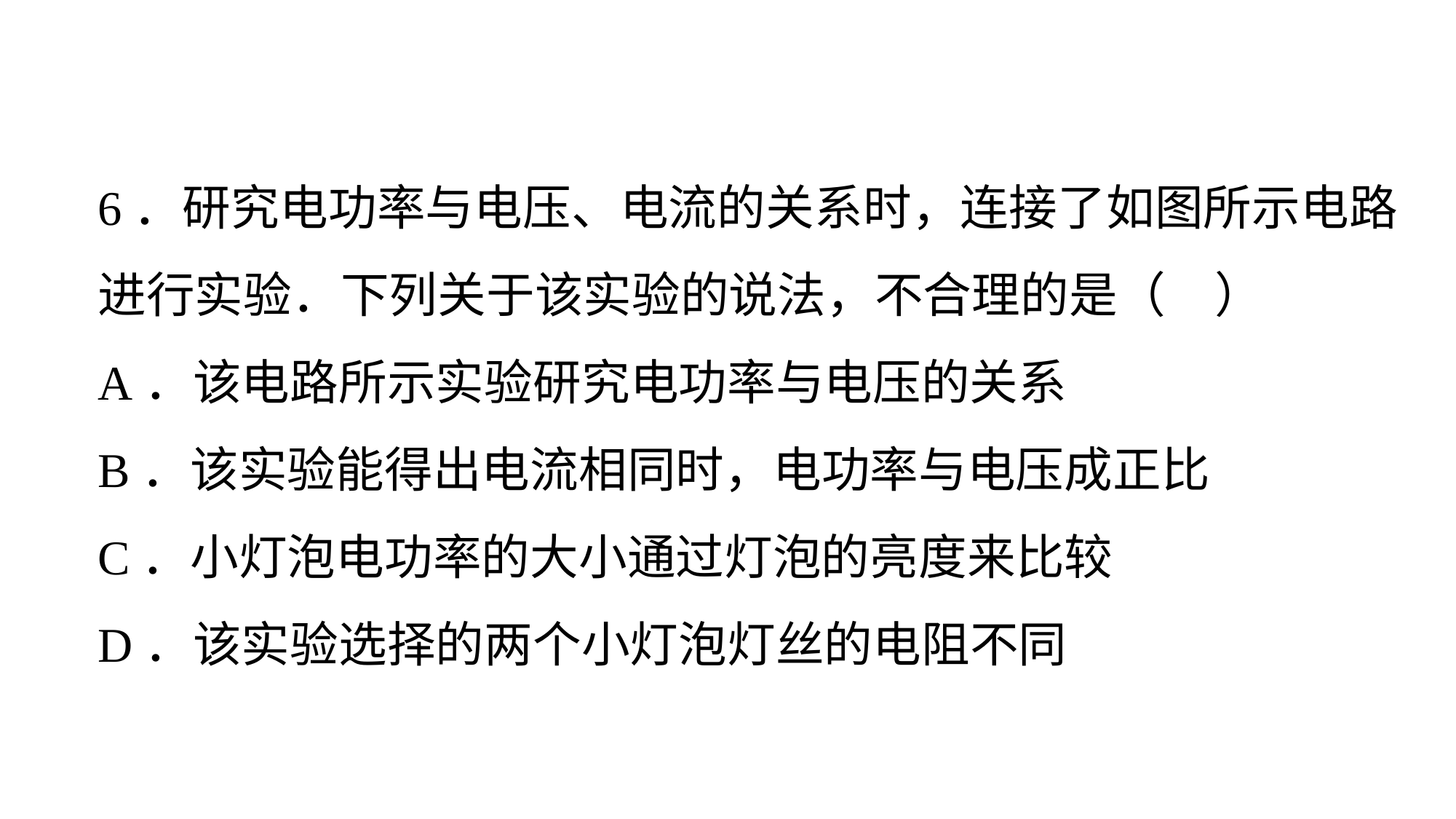

6．研究电功率与电压、电流的关系时，连接了如图所示电路进行实验．下列关于该实验的说法，不合理的是（　）
A．该电路所示实验研究电功率与电压的关系
B．该实验能得出电流相同时，电功率与电压成正比
C．小灯泡电功率的大小通过灯泡的亮度来比较
D．该实验选择的两个小灯泡灯丝的电阻不同